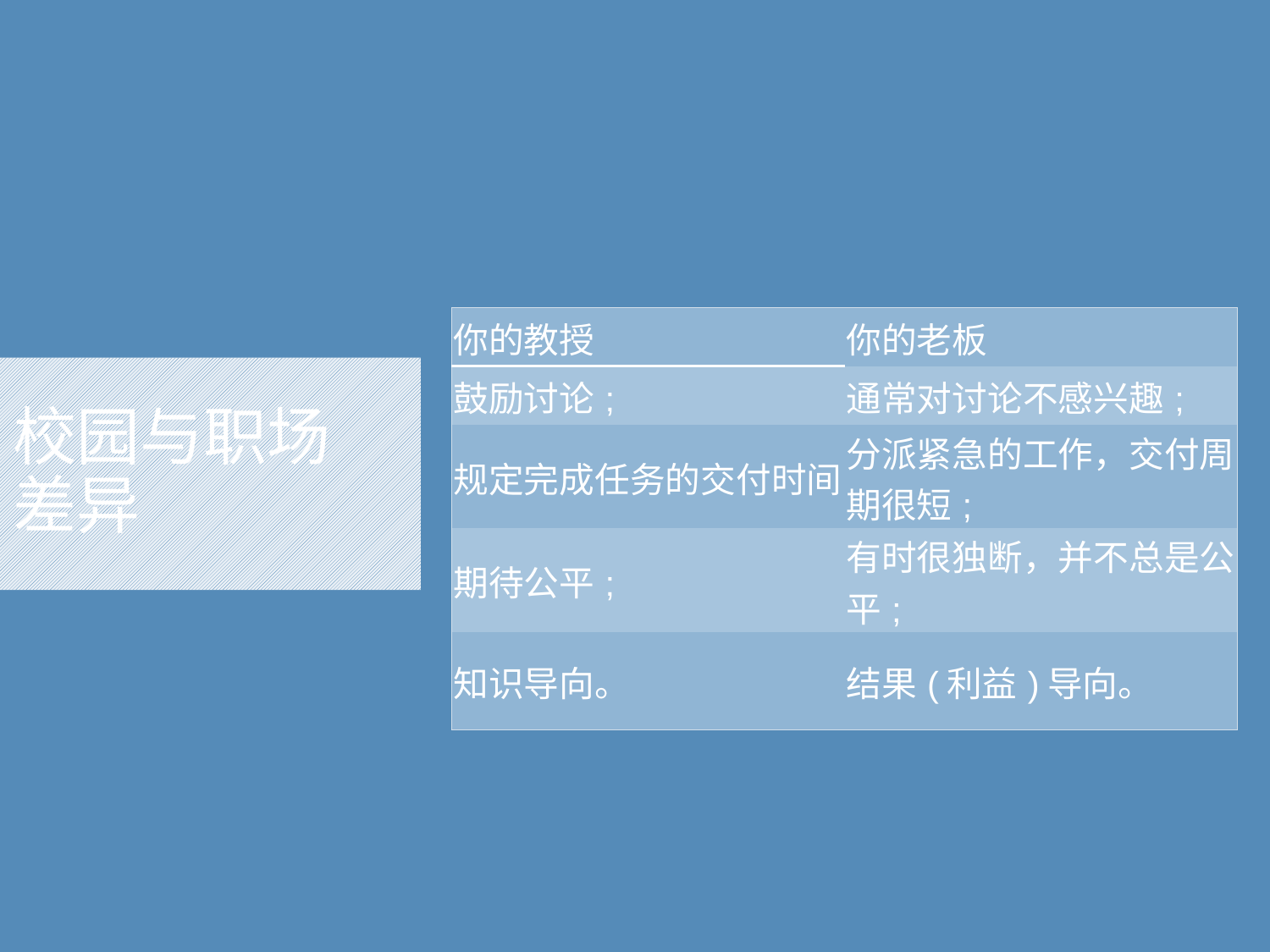

| 你的教授 | 你的老板 |
| --- | --- |
| 鼓励讨论; | 通常对讨论不感兴趣; |
| 规定完成任务的交付时间; | 分派紧急的工作，交付周期很短; |
| 期待公平; | 有时很独断，并不总是公平; |
| 知识导向。 | 结果(利益)导向。 |
# 校园与职场 差异